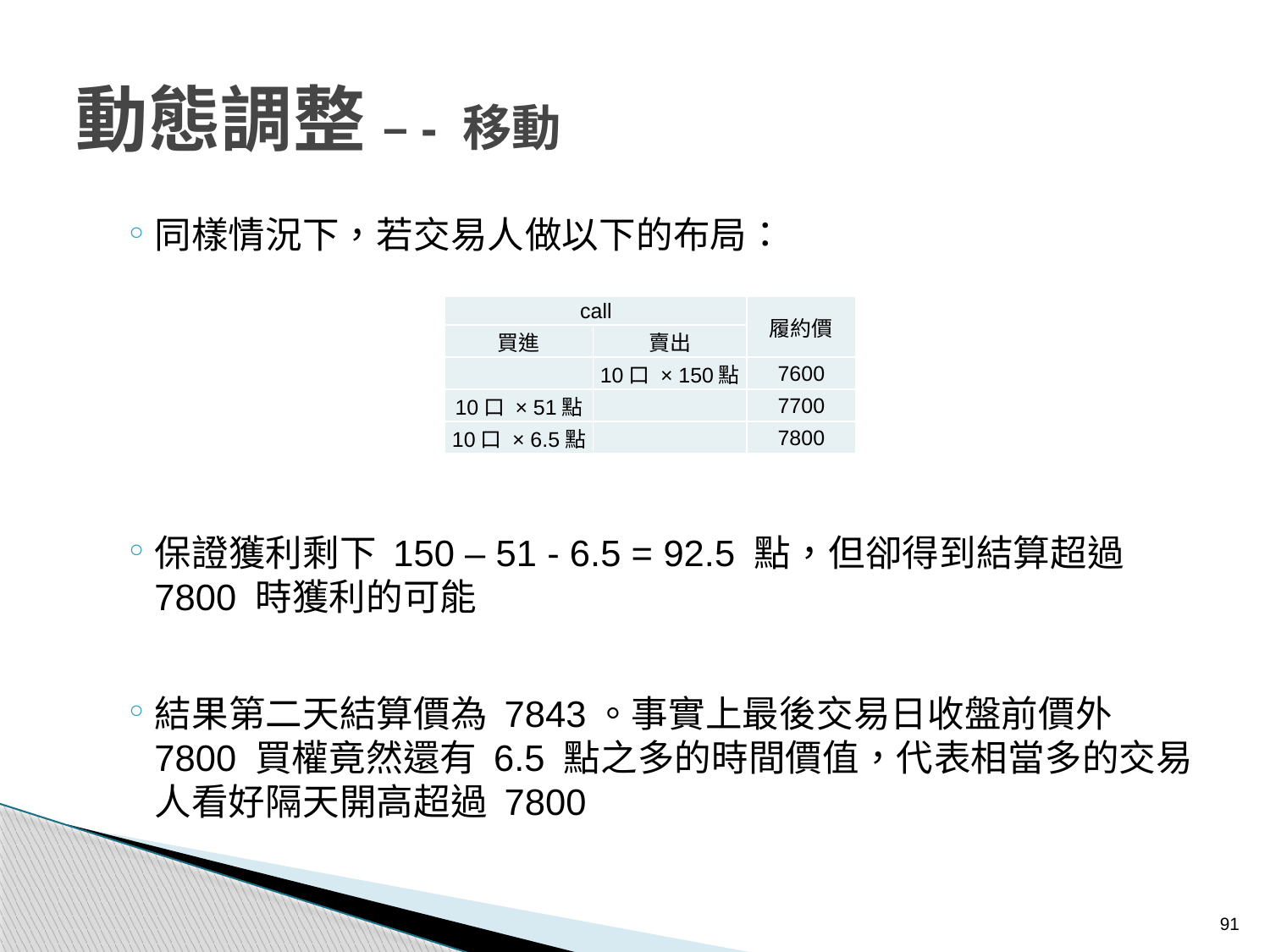

# 動態調整 –- 移動
同樣情況下，若交易人做以下的布局：

保證獲利剩下 150 – 51 - 6.5 = 92.5 點，但卻得到結算超過 7800 時獲利的可能

結果第二天結算價為 7843。事實上最後交易日收盤前價外 7800 買權竟然還有 6.5 點之多的時間價值，代表相當多的交易人看好隔天開高超過 7800
| call |  | 履約價 |
| --- | --- | --- |
| 買進 | 賣出 |  |
|  | 10口 × 150點 | 7600 |
| 10口 × 51點 |  | 7700 |
| 10口 × 6.5點 |  | 7800 |
91